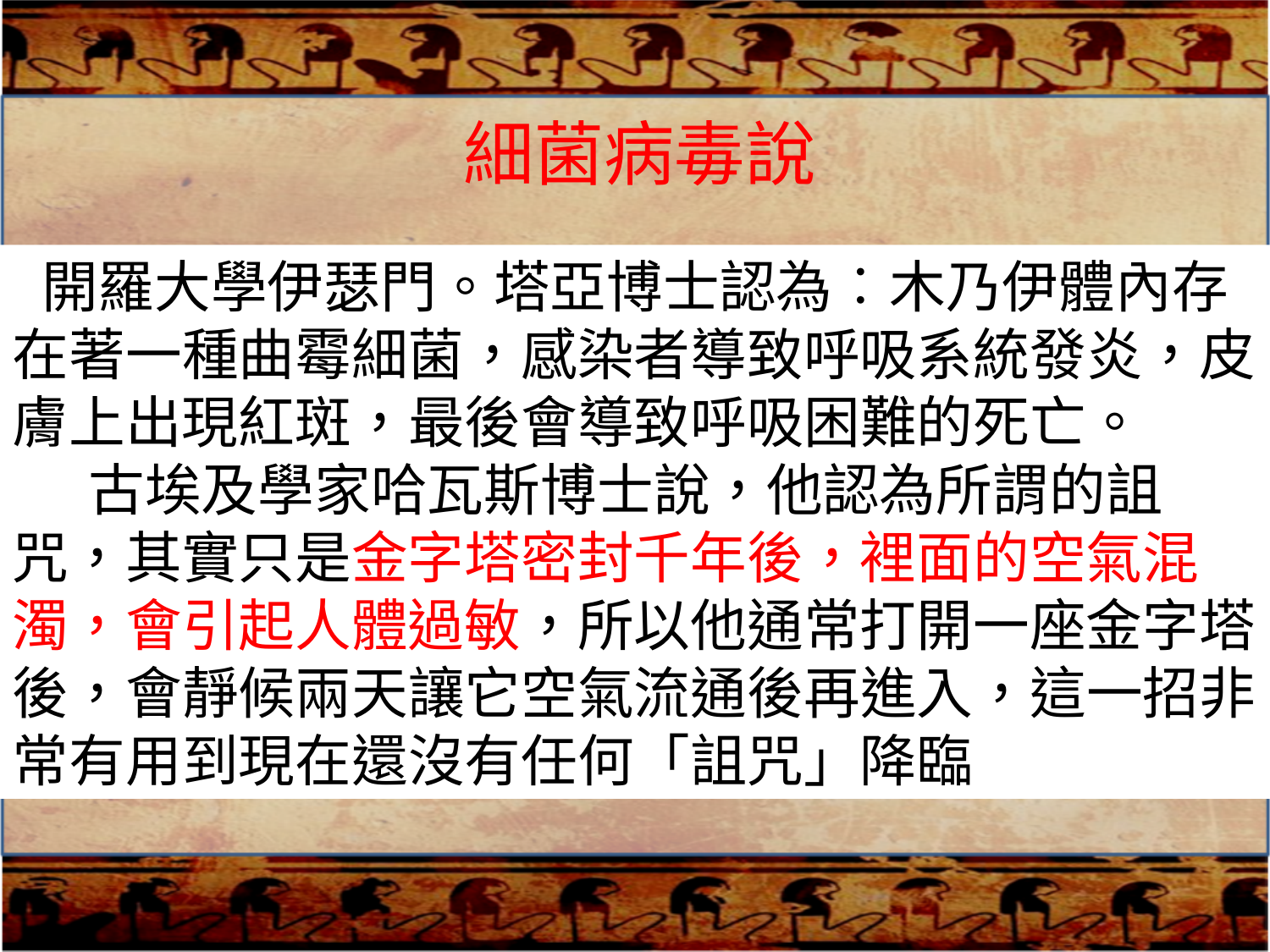

細菌病毒說

 開羅大學伊瑟門。塔亞博士認為︰木乃伊體內存在著一種曲霉細菌，感染者導致呼吸系統發炎，皮膚上出現紅斑，最後會導致呼吸困難的死亡。
    古埃及學家哈瓦斯博士說，他認為所謂的詛咒，其實只是金字塔密封千年後，裡面的空氣混濁，會引起人體過敏，所以他通常打開一座金字塔後，會靜候兩天讓它空氣流通後再進入，這一招非常有用到現在還沒有任何「詛咒」降臨